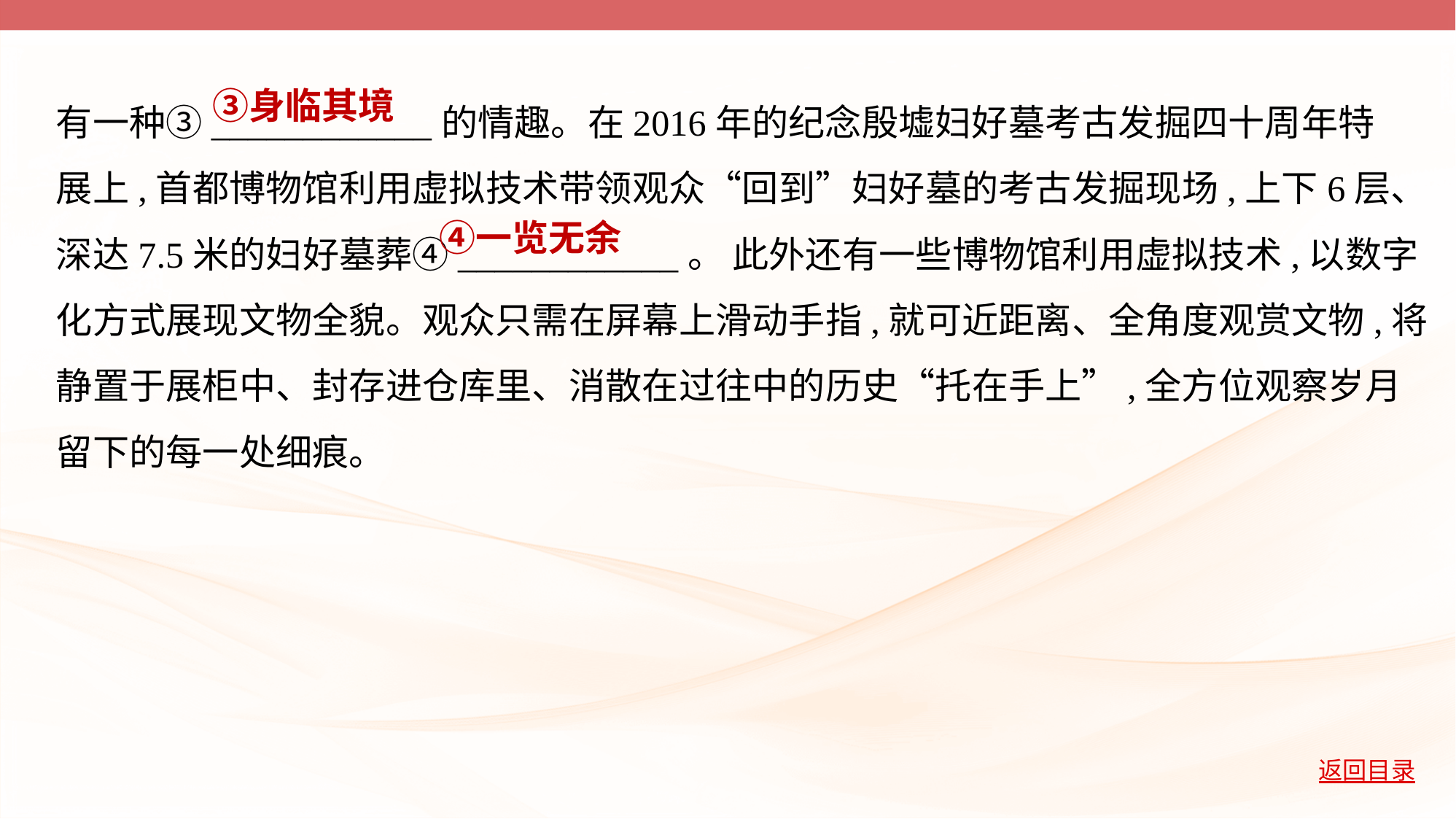

有一种③____________的情趣。在2016年的纪念殷墟妇好墓考古发掘四十周年特
展上,首都博物馆利用虚拟技术带领观众“回到”妇好墓的考古发掘现场,上下6层、
深达7.5米的妇好墓葬④____________。 此外还有一些博物馆利用虚拟技术,以数字
化方式展现文物全貌。观众只需在屏幕上滑动手指,就可近距离、全角度观赏文物,将
静置于展柜中、封存进仓库里、消散在过往中的历史“托在手上”,全方位观察岁月
留下的每一处细痕。
　③身临其境
　④一览无余